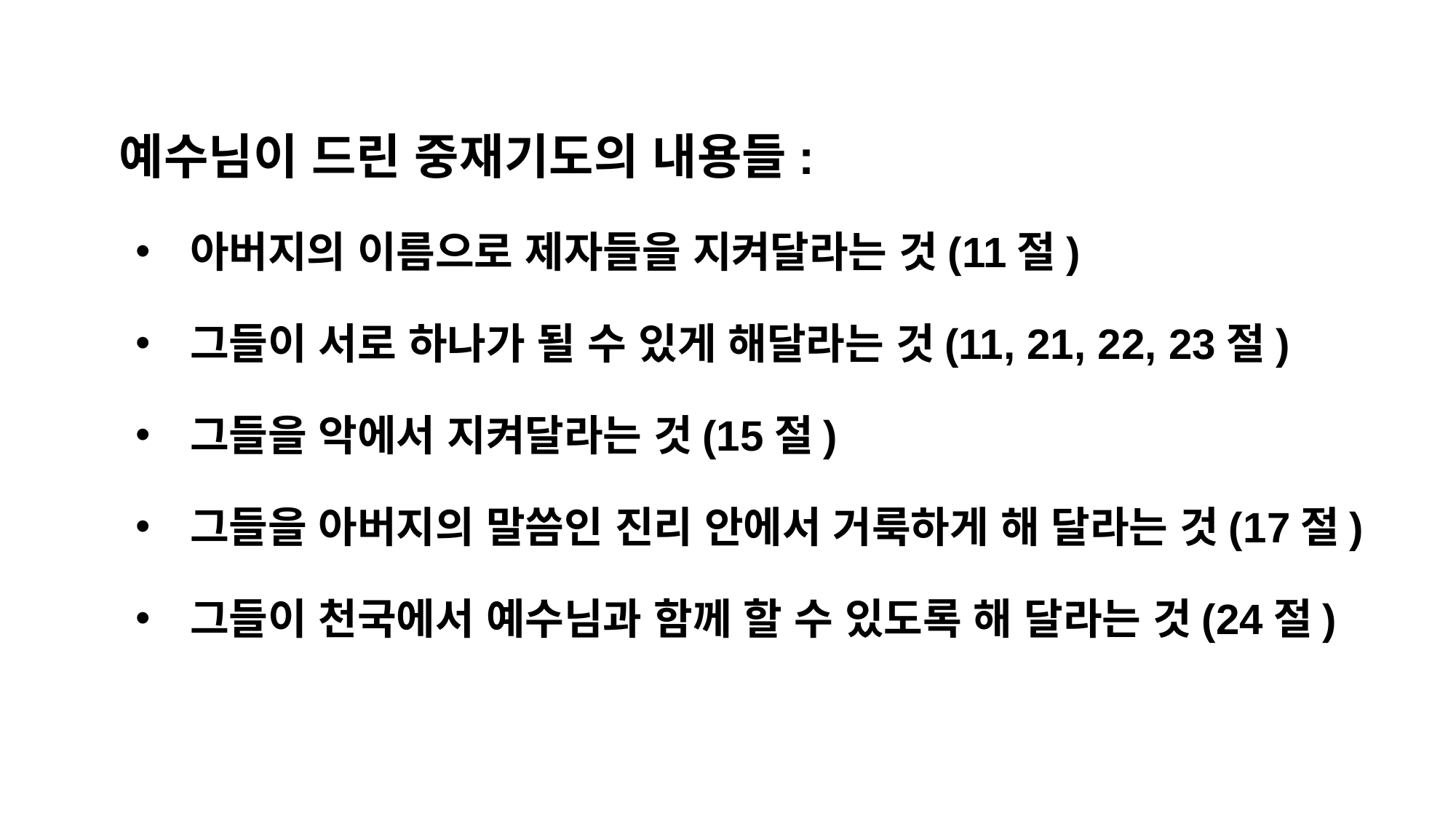

예수님이 드린 중재기도의 내용들:
아버지의 이름으로 제자들을 지켜달라는 것(11절)
그들이 서로 하나가 될 수 있게 해달라는 것(11, 21, 22, 23절)
그들을 악에서 지켜달라는 것(15절)
그들을 아버지의 말씀인 진리 안에서 거룩하게 해 달라는 것(17절)
그들이 천국에서 예수님과 함께 할 수 있도록 해 달라는 것(24절)